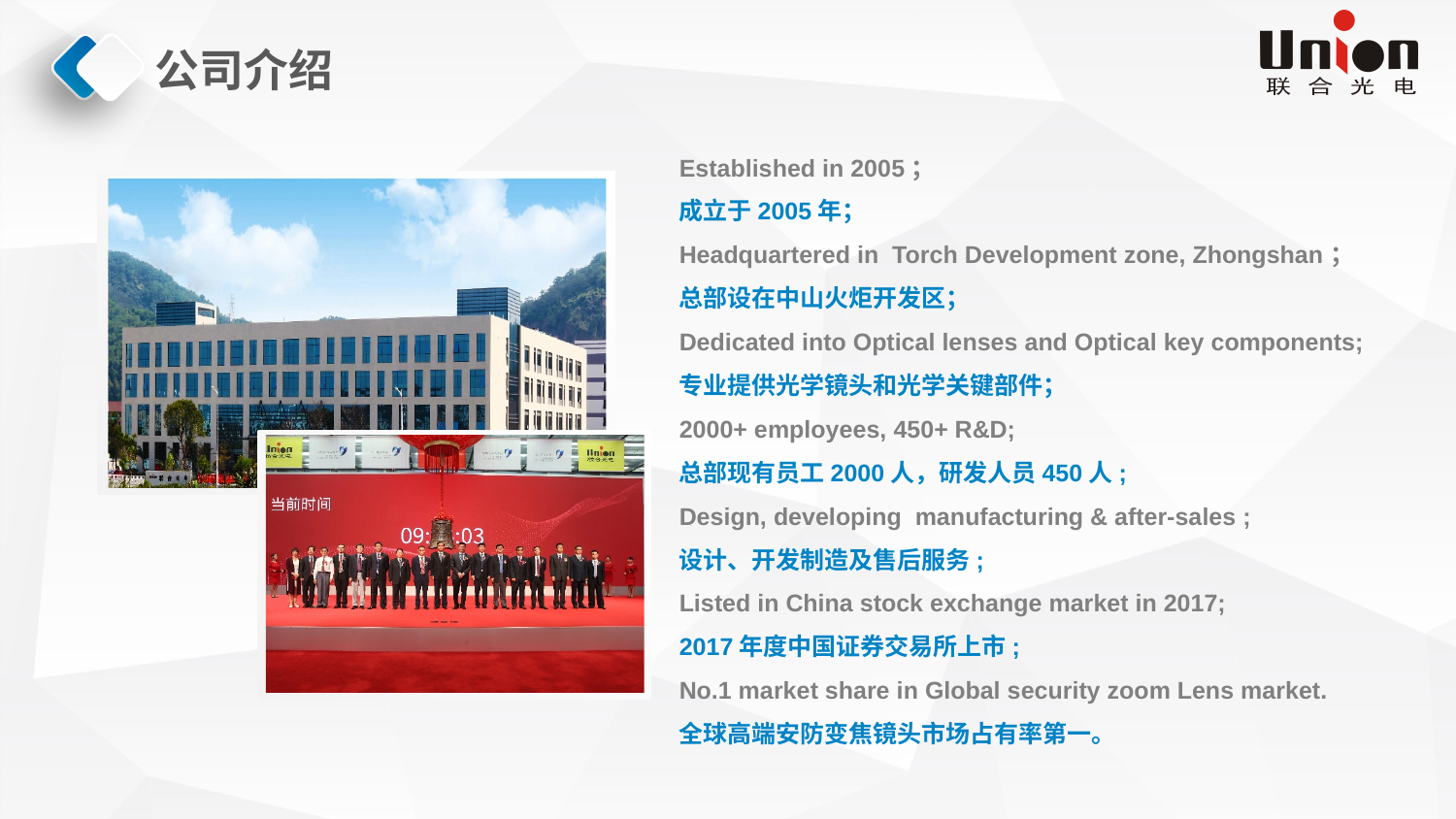

# 公司介绍
Established in 2005；
成立于2005年；
Headquartered in  Torch Development zone, Zhongshan；
总部设在中山火炬开发区；
Dedicated into Optical lenses and Optical key components;
专业提供光学镜头和光学关键部件；
2000+ employees, 450+ R&D;
总部现有员工2000人，研发人员450人;
Design, developing  manufacturing & after-sales ;
设计、开发制造及售后服务;
Listed in China stock exchange market in 2017;
2017年度中国证券交易所上市;
No.1 market share in Global security zoom Lens market.
全球高端安防变焦镜头市场占有率第一。